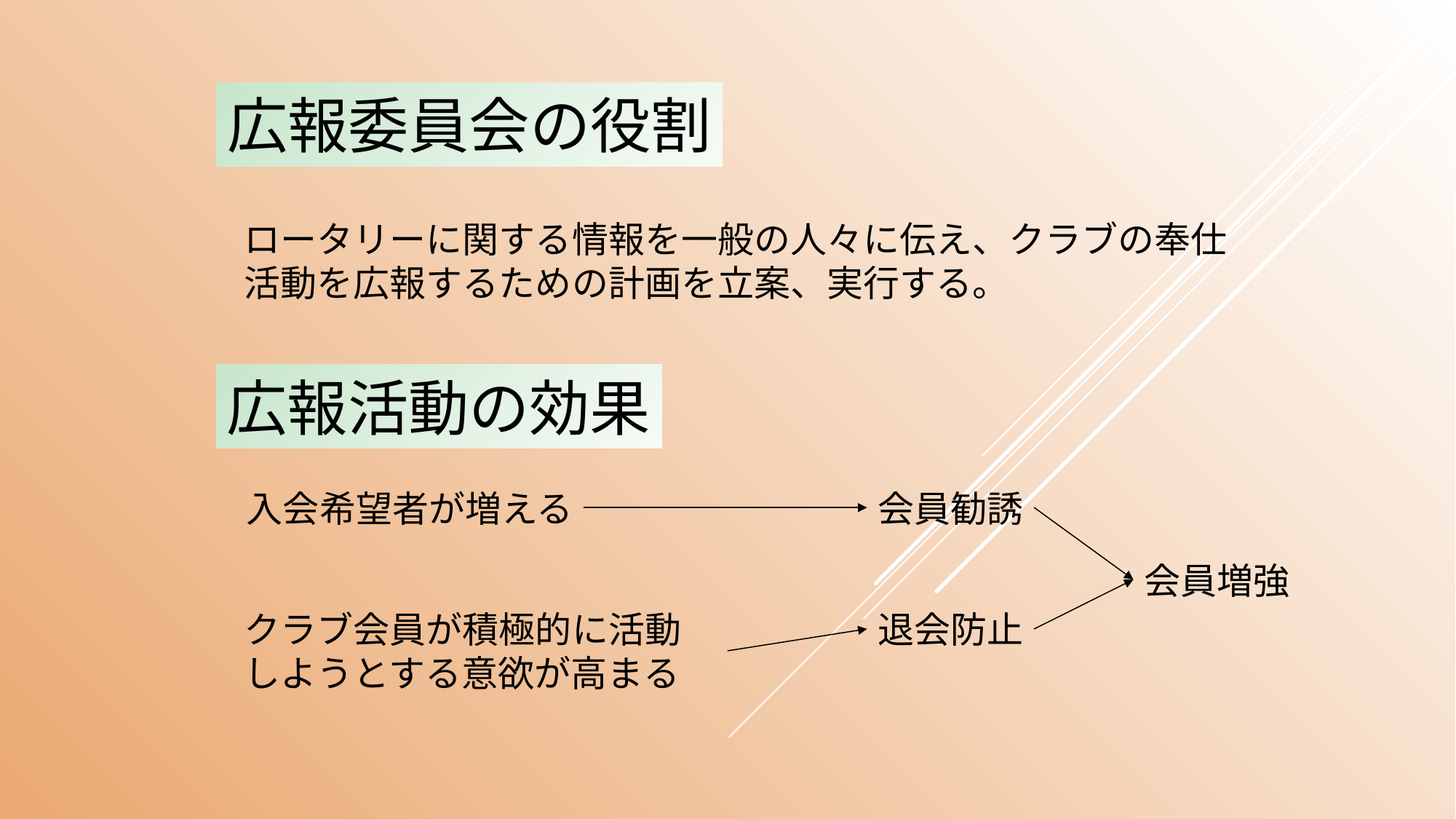

広報委員会の役割
ロータリーに関する情報を一般の人々に伝え、クラブの奉仕活動を広報するための計画を立案、実行する。
広報活動の効果
入会希望者が増える
会員勧誘
会員増強
クラブ会員が積極的に活動しようとする意欲が高まる
退会防止